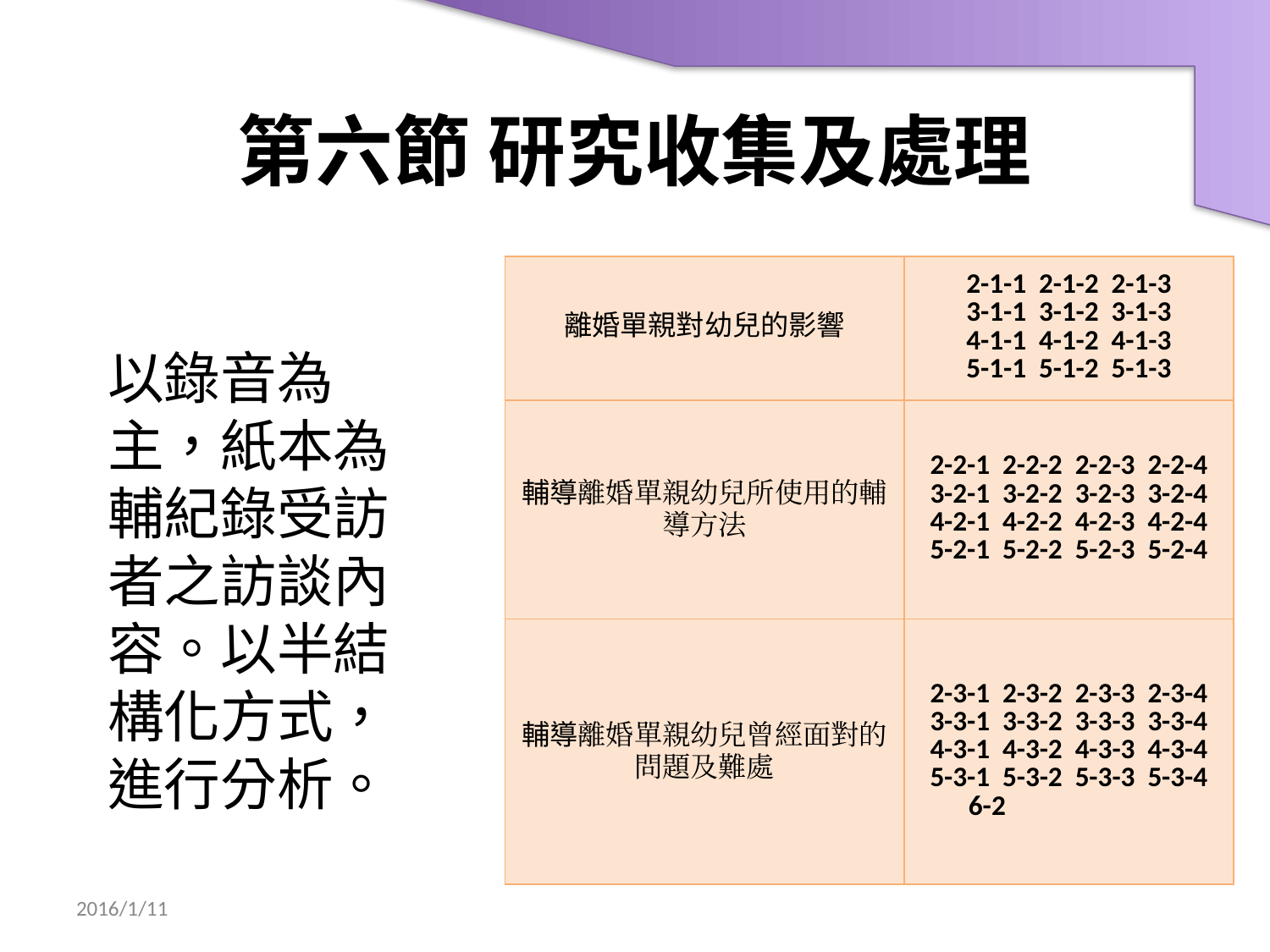

# 第六節 研究收集及處理
| 離婚單親對幼兒的影響 | 2-1-1 2-1-2 2-1-3 3-1-1 3-1-2 3-1-3 4-1-1 4-1-2 4-1-3 5-1-1 5-1-2 5-1-3 |
| --- | --- |
| 輔導離婚單親幼兒所使用的輔導方法 | 2-2-1 2-2-2 2-2-3 2-2-4 3-2-1 3-2-2 3-2-3 3-2-4 4-2-1 4-2-2 4-2-3 4-2-4 5-2-1 5-2-2 5-2-3 5-2-4 |
| 輔導離婚單親幼兒曾經面對的問題及難處 | 2-3-1 2-3-2 2-3-3 2-3-4 3-3-1 3-3-2 3-3-3 3-3-4 4-3-1 4-3-2 4-3-3 4-3-4 5-3-1 5-3-2 5-3-3 5-3-4 　6-2 |
以錄音為主，紙本為輔紀錄受訪者之訪談內容。以半結構化方式，進行分析。
2016/1/11